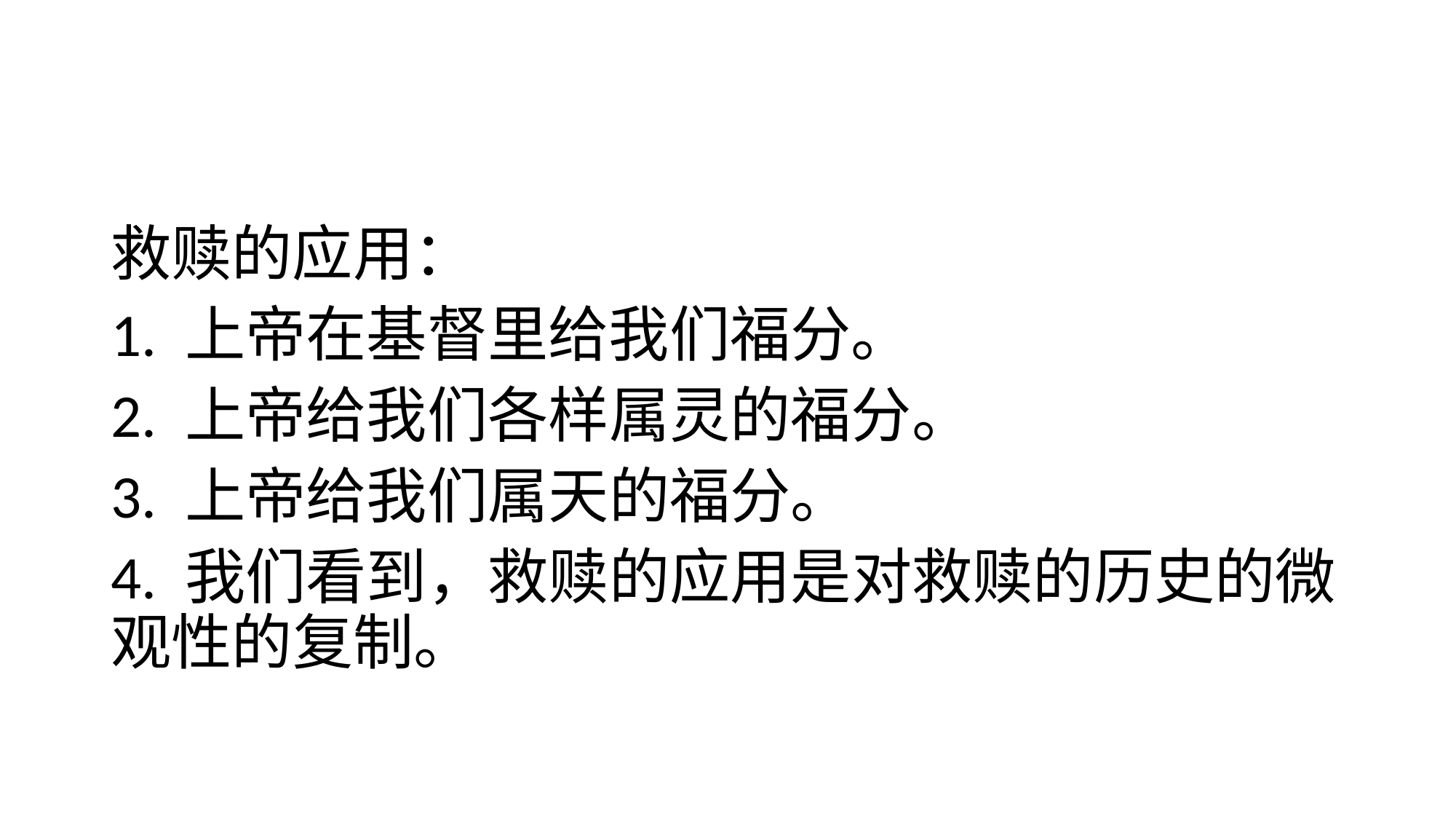

#
救赎的应用：
1. 上帝在基督里给我们福分。
2. 上帝给我们各样属灵的福分。
3. 上帝给我们属天的福分。
4. 我们看到，救赎的应用是对救赎的历史的微观性的复制。